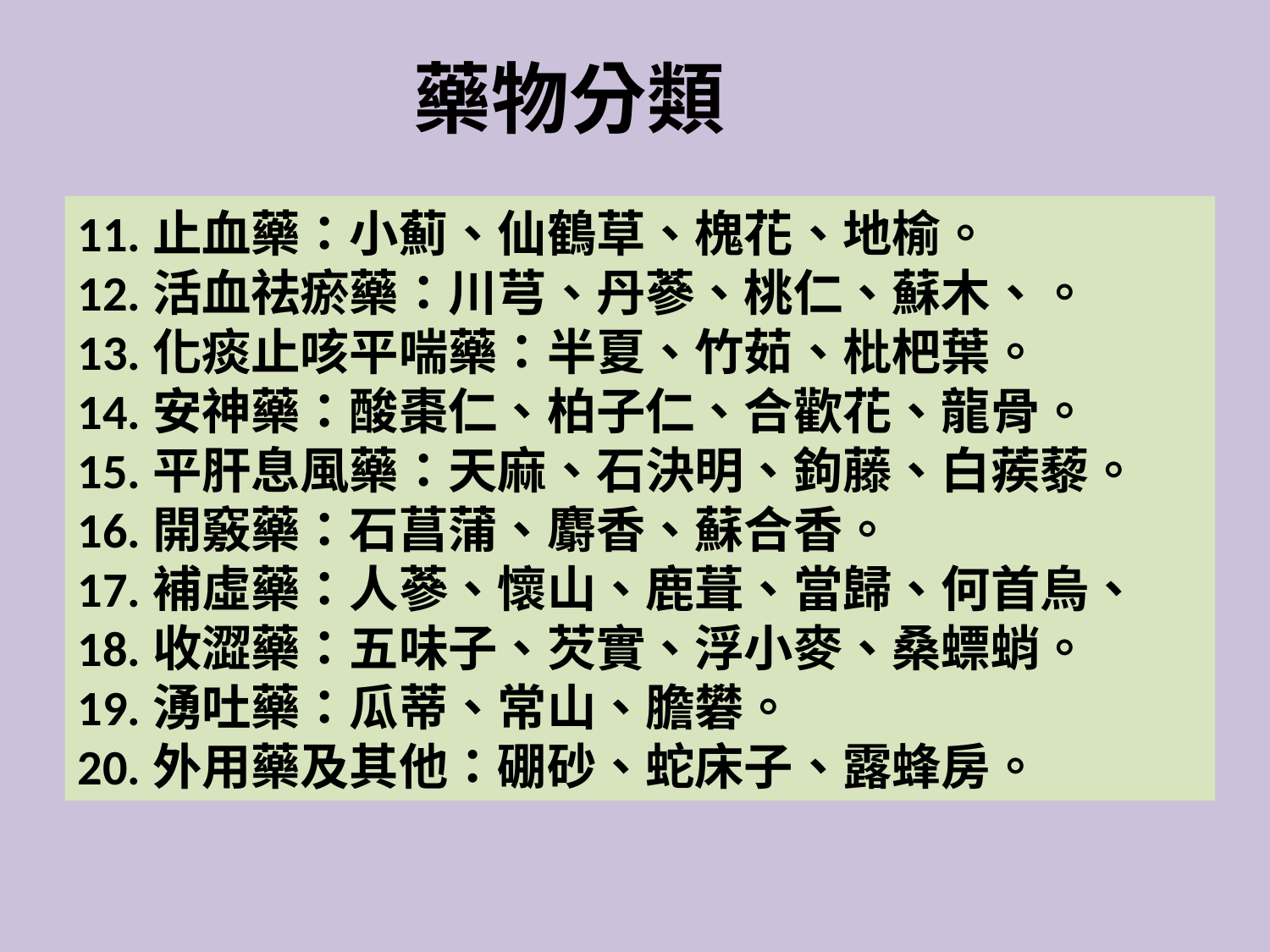

# 藥物分類
11.止血藥：小薊、仙鶴草、槐花、地榆。
12.活血祛瘀藥：川芎、丹蔘、桃仁、蘇木、。
13.化痰止咳平喘藥：半夏、竹茹、枇杷葉。
14.安神藥：酸棗仁、柏子仁、合歡花、龍骨。
15.平肝息風藥：天麻、石決明、鉤藤、白蒺藜。
16.開竅藥：石菖蒲、麝香、蘇合香。
17.補虛藥：人蔘、懷山、鹿葺、當歸、何首烏、
18.收澀藥：五味子、芡實、浮小麥、桑螵蛸。
19.湧吐藥：瓜蒂、常山、膽礬。
20.外用藥及其他：硼砂、蛇床子、露蜂房。